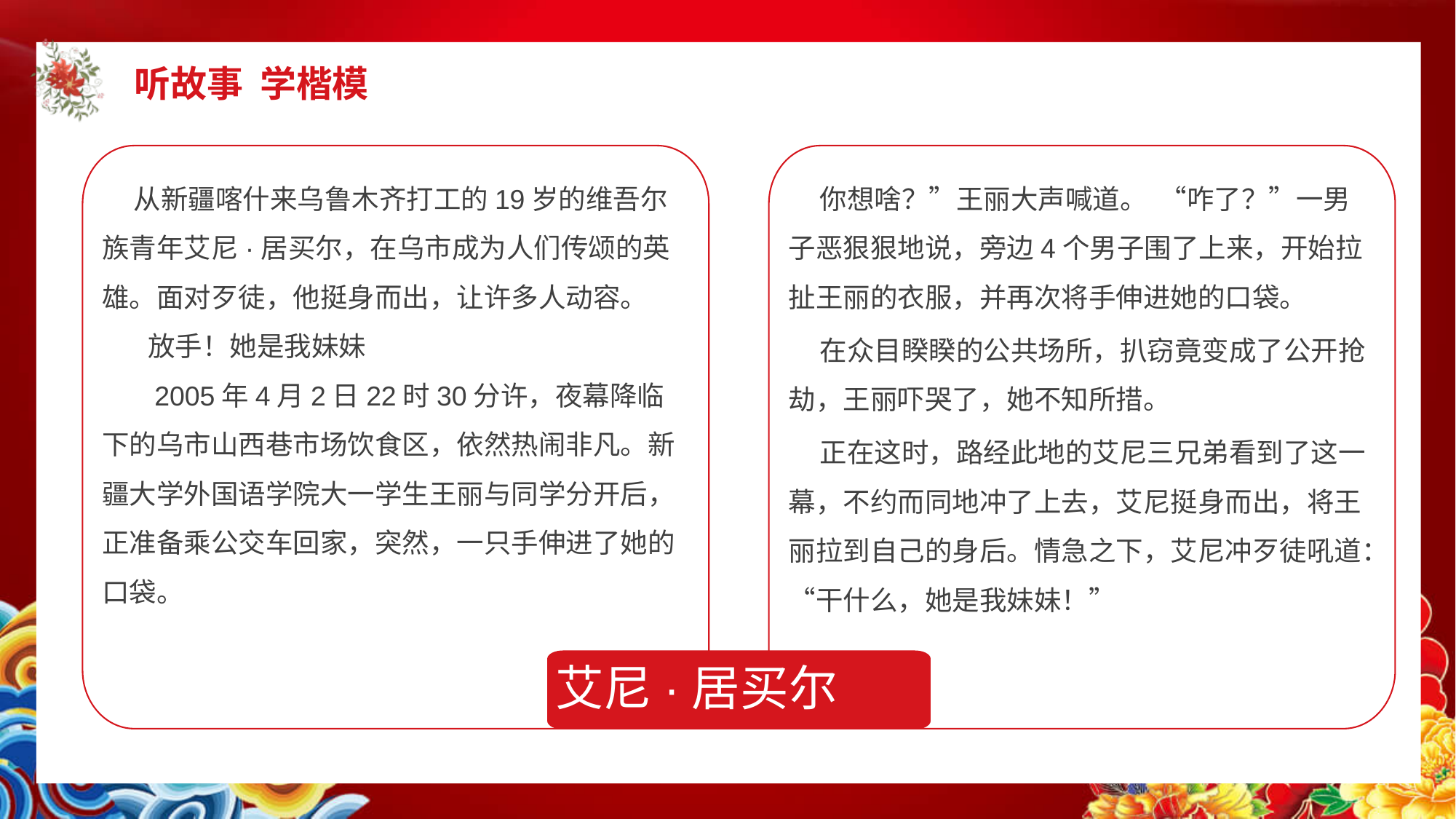

听故事  学楷模
    从新疆喀什来乌鲁木齐打工的19岁的维吾尔族青年艾尼·居买尔，在乌市成为人们传颂的英雄。面对歹徒，他挺身而出，让许多人动容。 
　   放手！她是我妹妹 
　   2005年4月2日22时30分许，夜幕降临下的乌市山西巷市场饮食区，依然热闹非凡。新疆大学外国语学院大一学生王丽与同学分开后，正准备乘公交车回家，突然，一只手伸进了她的口袋。
    你想啥？”王丽大声喊道。  “咋了？”一男子恶狠狠地说，旁边4个男子围了上来，开始拉扯王丽的衣服，并再次将手伸进她的口袋。
    在众目睽睽的公共场所，扒窃竟变成了公开抢劫，王丽吓哭了，她不知所措。
    正在这时，路经此地的艾尼三兄弟看到了这一幕，不约而同地冲了上去，艾尼挺身而出，将王丽拉到自己的身后。情急之下，艾尼冲歹徒吼道：“干什么，她是我妹妹！”
艾尼·居买尔